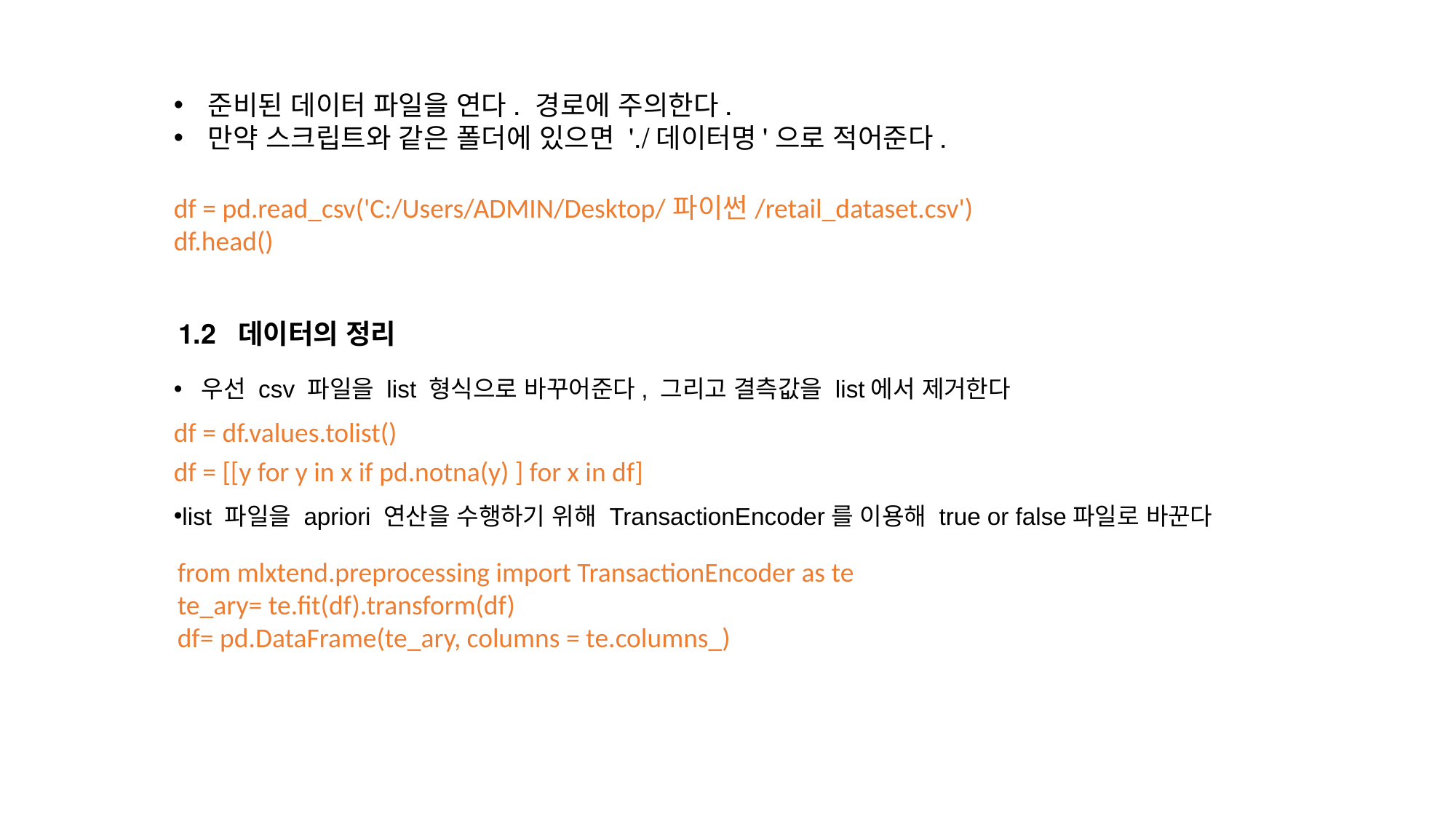

준비된 데이터 파일을 연다. 경로에 주의한다.
만약 스크립트와 같은 폴더에 있으면 './데이터명'으로 적어준다.
df = pd.read_csv('C:/Users/ADMIN/Desktop/파이썬/retail_dataset.csv')
df.head()
1.2  데이터의 정리
  우선 csv 파일을 list 형식으로 바꾸어준다, 그리고 결측값을 list에서 제거한다
df = df.values.tolist()
df = [[y for y in x if pd.notna(y) ] for x in df]
list 파일을 apriori 연산을 수행하기 위해 TransactionEncoder를 이용해 true or false파일로 바꾼다
from mlxtend.preprocessing import TransactionEncoder as te
te_ary= te.fit(df).transform(df)
df= pd.DataFrame(te_ary, columns = te.columns_)